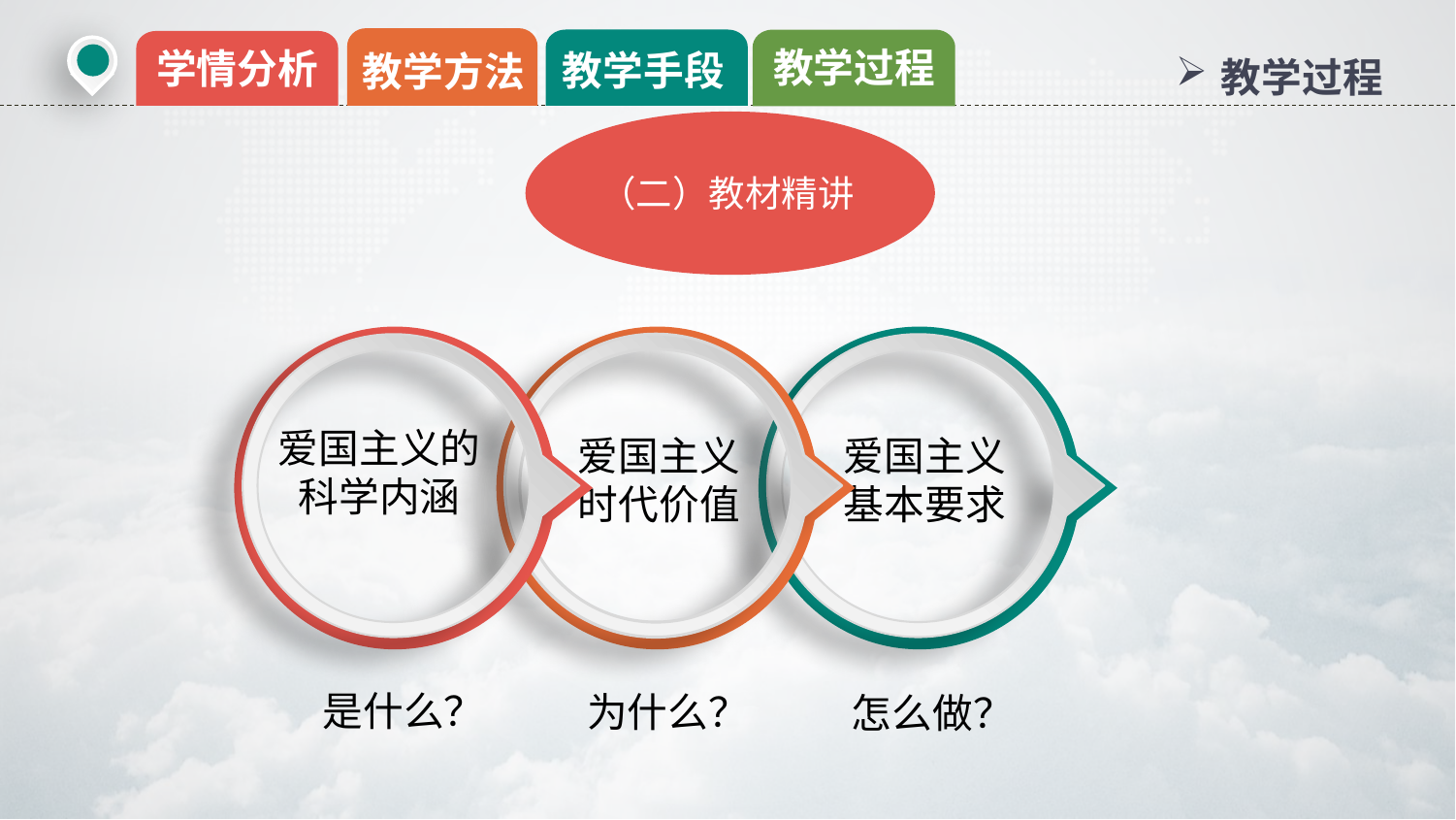

教学过程
学情分析

教学手段
教学方法
教学过程
（二）教材精讲

爱国主义的科学内涵

爱国主义
时代价值

爱国主义
基本要求
是什么？
为什么？
怎么做？